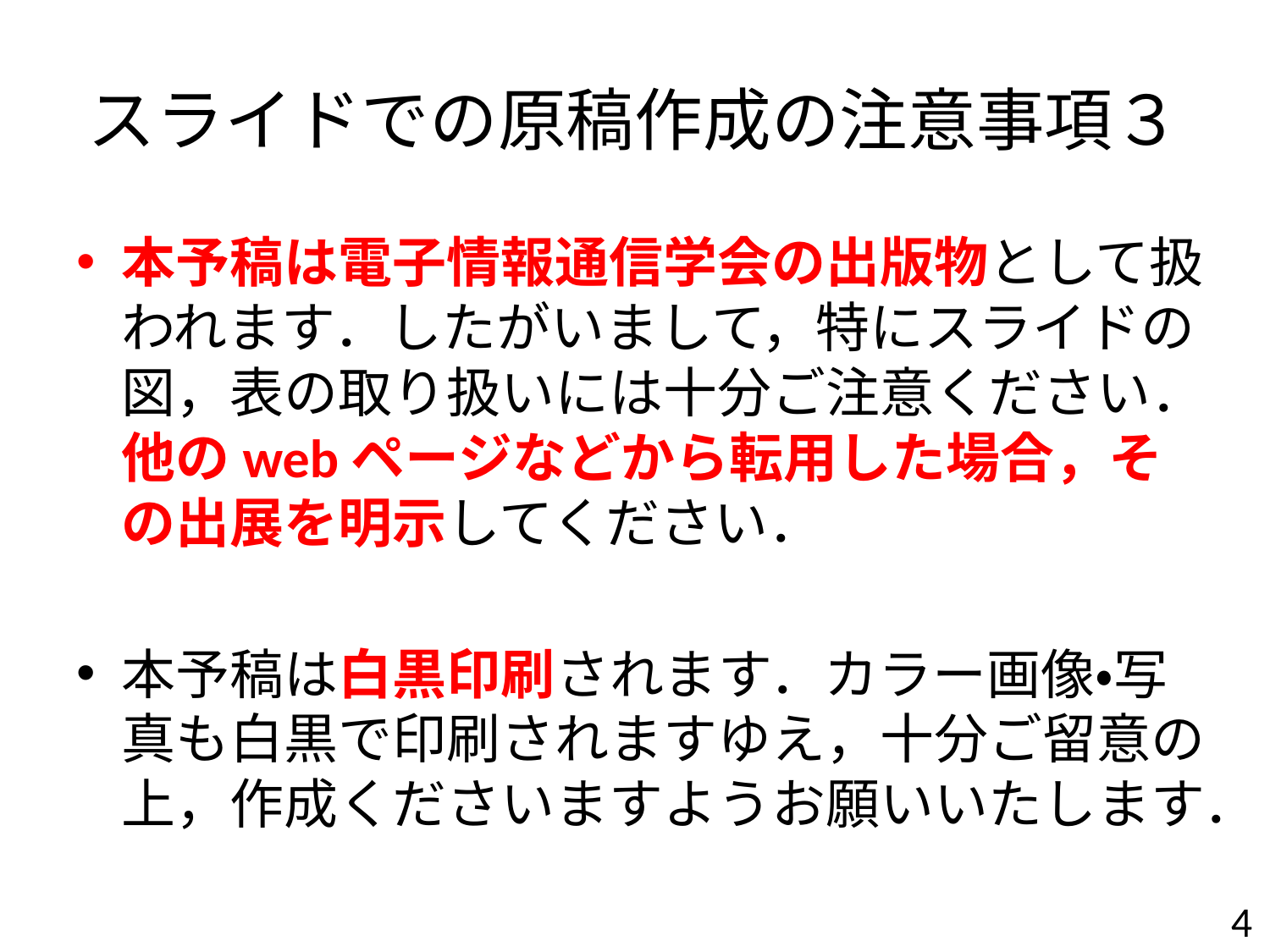

# スライドでの原稿作成の注意事項３
本予稿は電子情報通信学会の出版物として扱われます．したがいまして，特にスライドの図，表の取り扱いには十分ご注意ください．他のwebページなどから転用した場合，その出展を明示してください．

本予稿は白黒印刷されます．カラー画像・写真も白黒で印刷されますゆえ，十分ご留意の上，作成くださいますようお願いいたします．
4